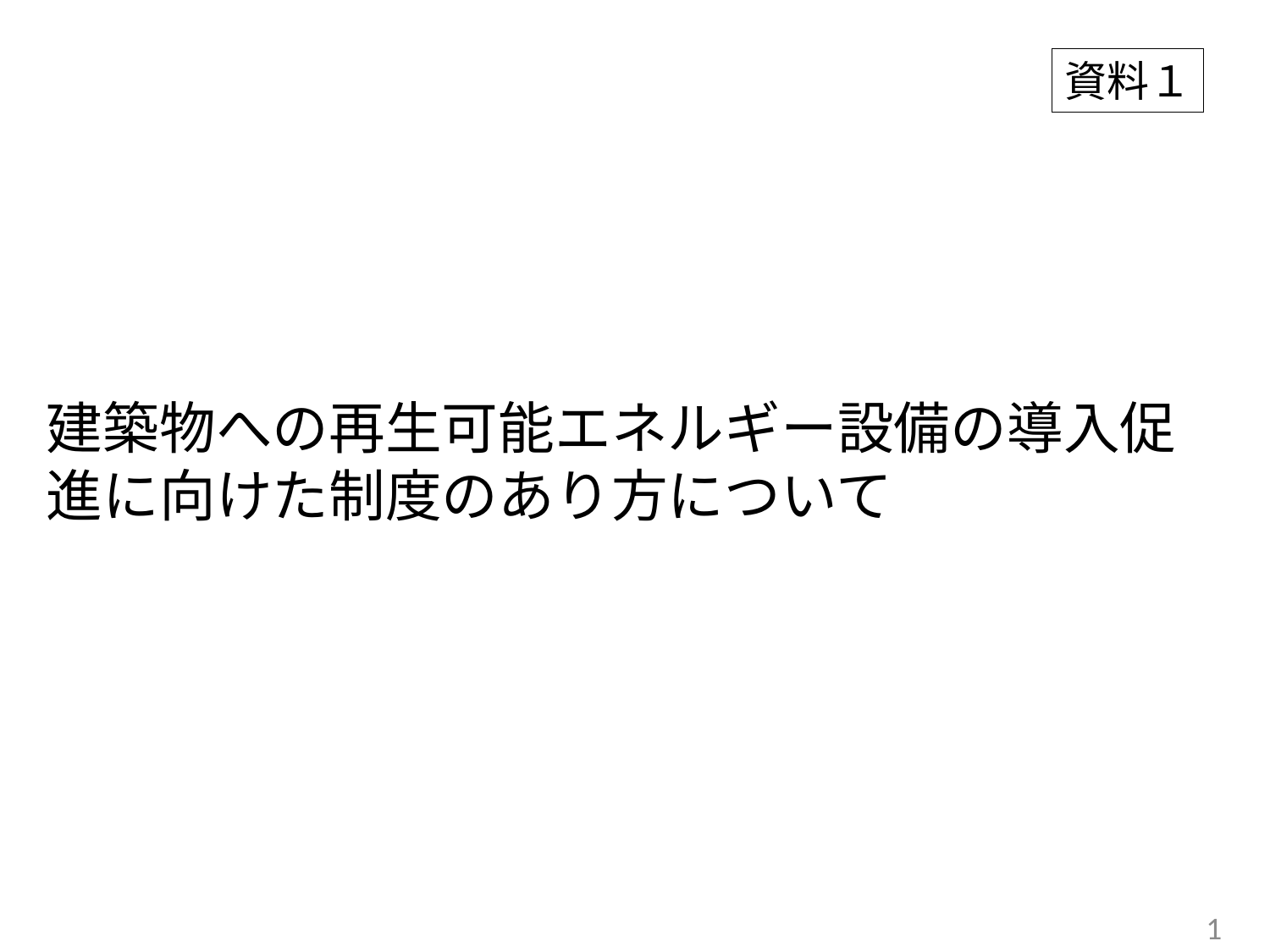

資料１
# 建築物への再生可能エネルギー設備の導入促進に向けた制度のあり方について
1